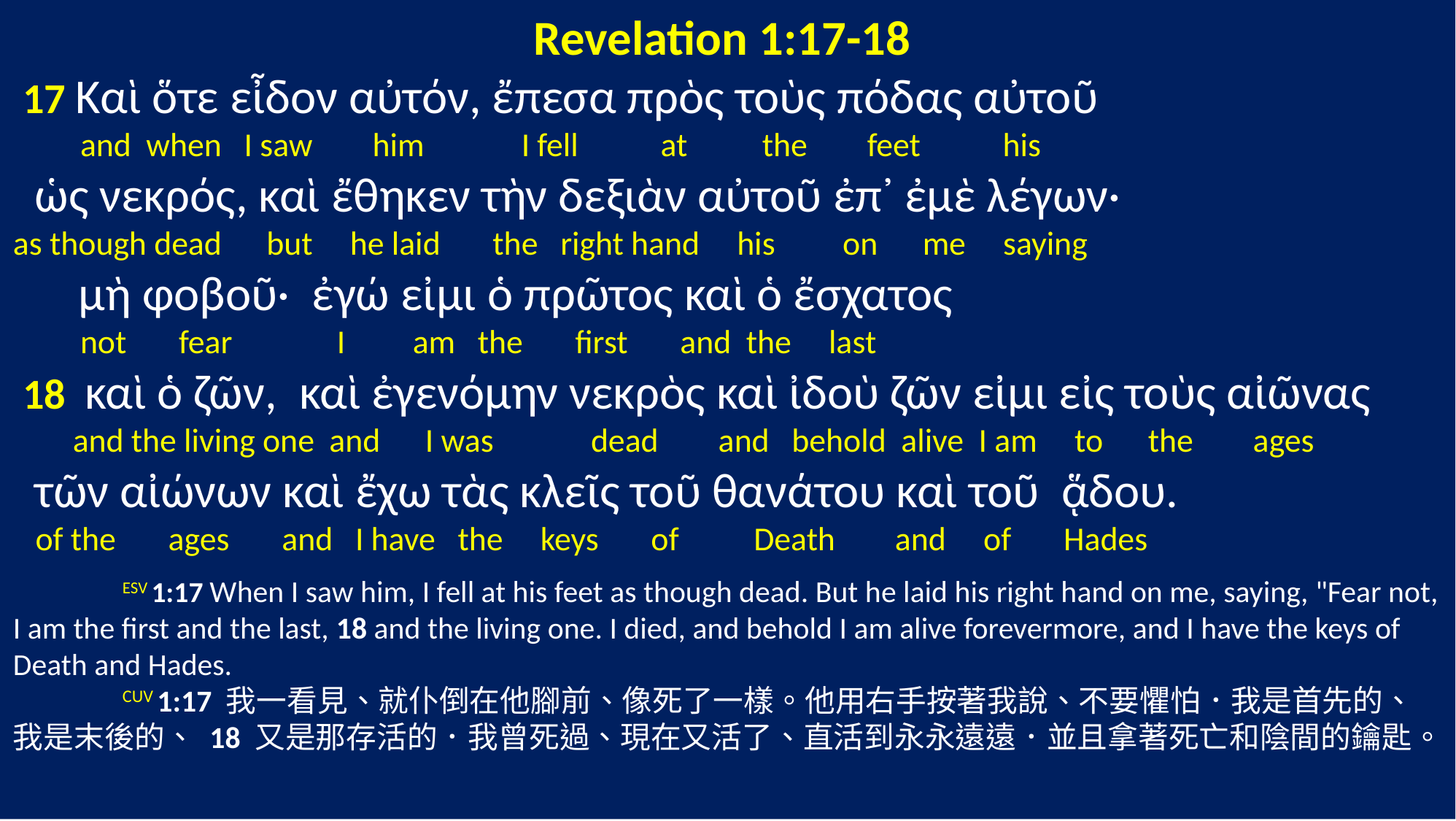

Revelation 1:17-18
 17 Καὶ ὅτε εἶδον αὐτόν, ἔπεσα πρὸς τοὺς πόδας αὐτοῦ
         and  when   I saw        him             I fell           at          the        feet           his
  ὡς νεκρός, καὶ ἔθηκεν τὴν δεξιὰν αὐτοῦ ἐπ᾽ ἐμὲ λέγων·
as though dead      but     he laid       the   right hand     his         on      me     saying
      μὴ φοβοῦ·  ἐγώ εἰμι ὁ πρῶτος καὶ ὁ ἔσχατος
         not       fear              I         am   the       first       and  the     last
 18  καὶ ὁ ζῶν,  καὶ ἐγενόμην νεκρὸς καὶ ἰδοὺ ζῶν εἰμι εἰς τοὺς αἰῶνας
        and the living one  and      I was             dead        and   behold  alive  I am     to      the        ages
  τῶν αἰώνων καὶ ἔχω τὰς κλεῖς τοῦ θανάτου καὶ τοῦ  ᾅδου.
   of the       ages       and   I have   the     keys       of          Death        and     of       Hades

	ESV 1:17 When I saw him, I fell at his feet as though dead. But he laid his right hand on me, saying, "Fear not, I am the first and the last, 18 and the living one. I died, and behold I am alive forevermore, and I have the keys of Death and Hades.
	CUV 1:17 我一看見、就仆倒在他腳前、像死了一樣。他用右手按著我說、不要懼怕．我是首先的、我是末後的、 18 又是那存活的．我曾死過、現在又活了、直活到永永遠遠．並且拿著死亡和陰間的鑰匙。